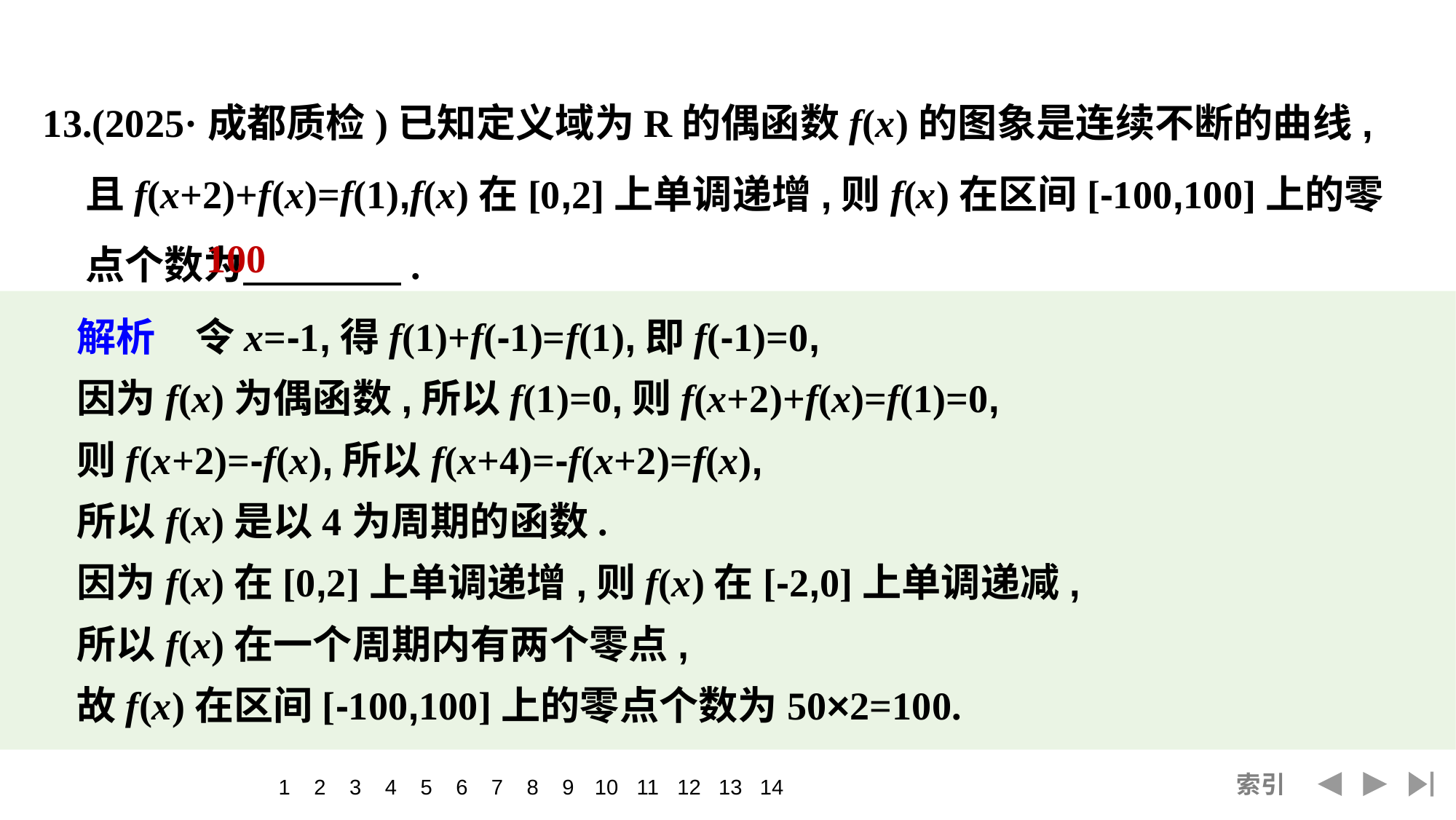

13.(2025·成都质检)已知定义域为R的偶函数f(x)的图象是连续不断的曲线,且f(x+2)+f(x)=f(1),f(x)在[0,2]上单调递增,则f(x)在区间[-100,100]上的零点个数为　　　　.
100

解析　令x=-1,得f(1)+f(-1)=f(1),即f(-1)=0,
因为f(x)为偶函数,所以f(1)=0,则f(x+2)+f(x)=f(1)=0,
则f(x+2)=-f(x),所以f(x+4)=-f(x+2)=f(x),
所以f(x)是以4为周期的函数.
因为f(x)在[0,2]上单调递增,则f(x)在[-2,0]上单调递减,
所以f(x)在一个周期内有两个零点,
故f(x)在区间[-100,100]上的零点个数为50×2=100.